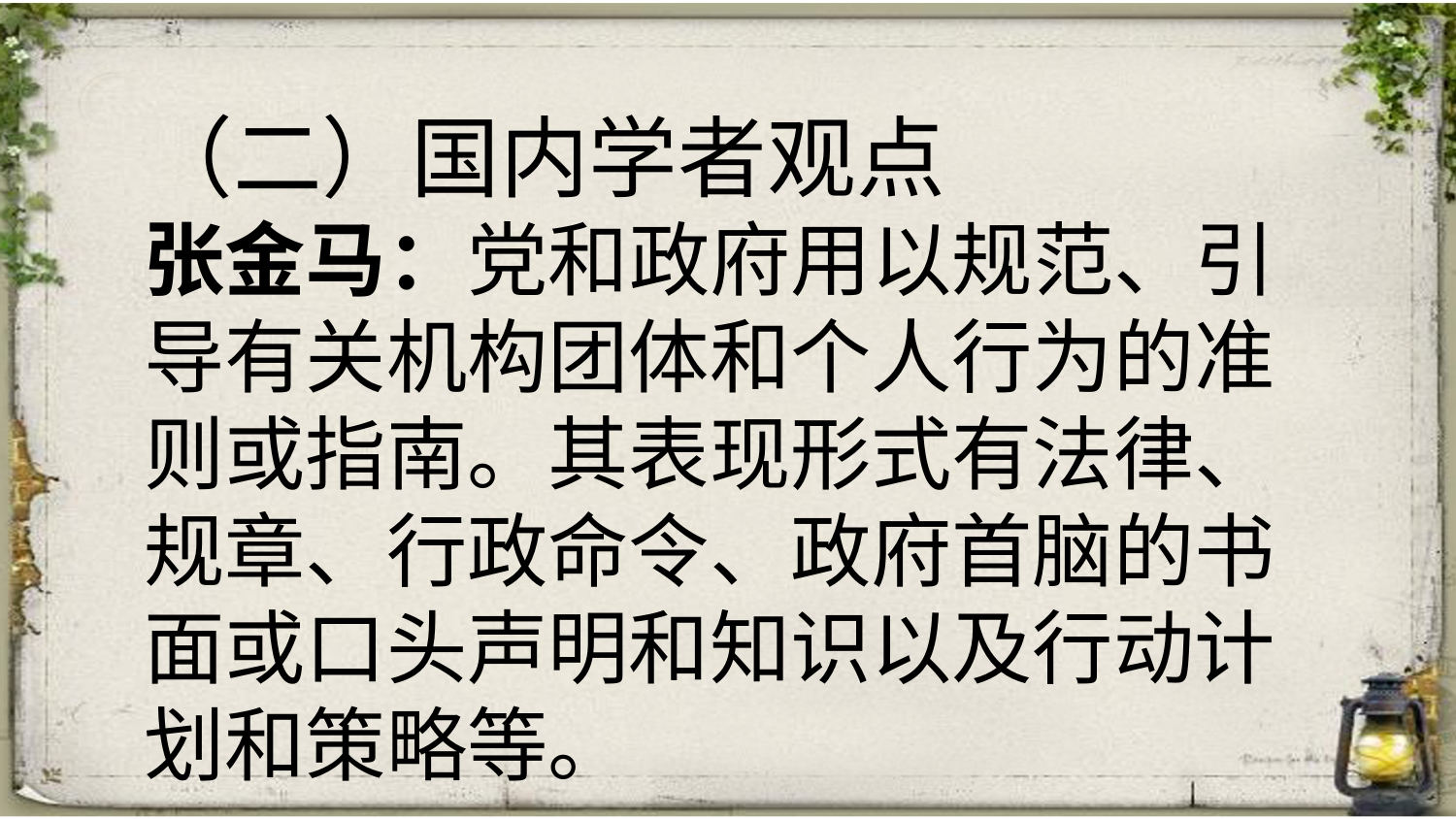

（二）国内学者观点
张金马：党和政府用以规范、引导有关机构团体和个人行为的准则或指南。其表现形式有法律、规章、行政命令、政府首脑的书面或口头声明和知识以及行动计划和策略等。